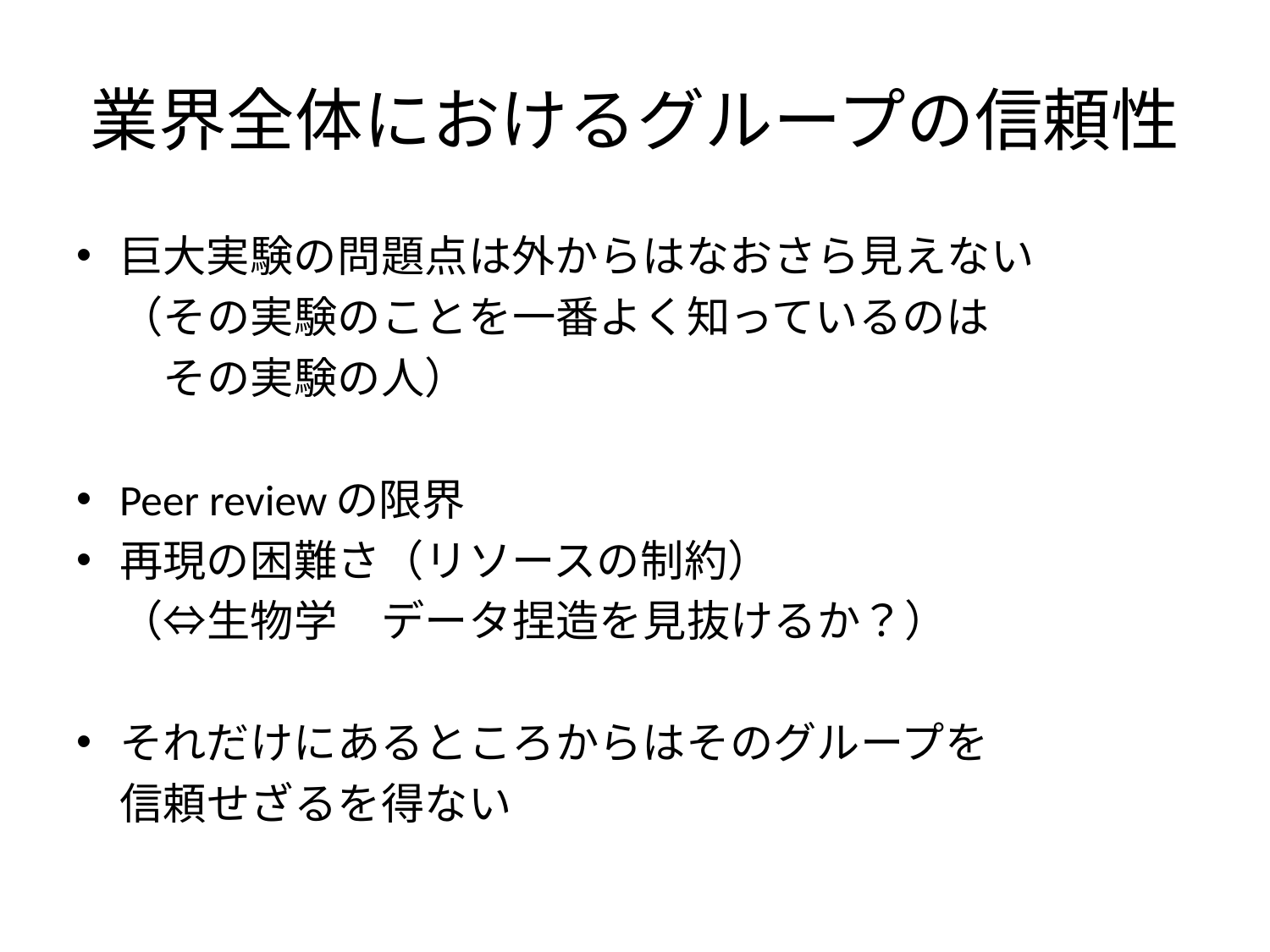

# 業界全体におけるグループの信頼性
巨大実験の問題点は外からはなおさら見えない
　（その実験のことを一番よく知っているのは
　　その実験の人）

Peer reviewの限界
再現の困難さ（リソースの制約）
　（⇔生物学　データ捏造を見抜けるか？）

それだけにあるところからはそのグループを
　信頼せざるを得ない